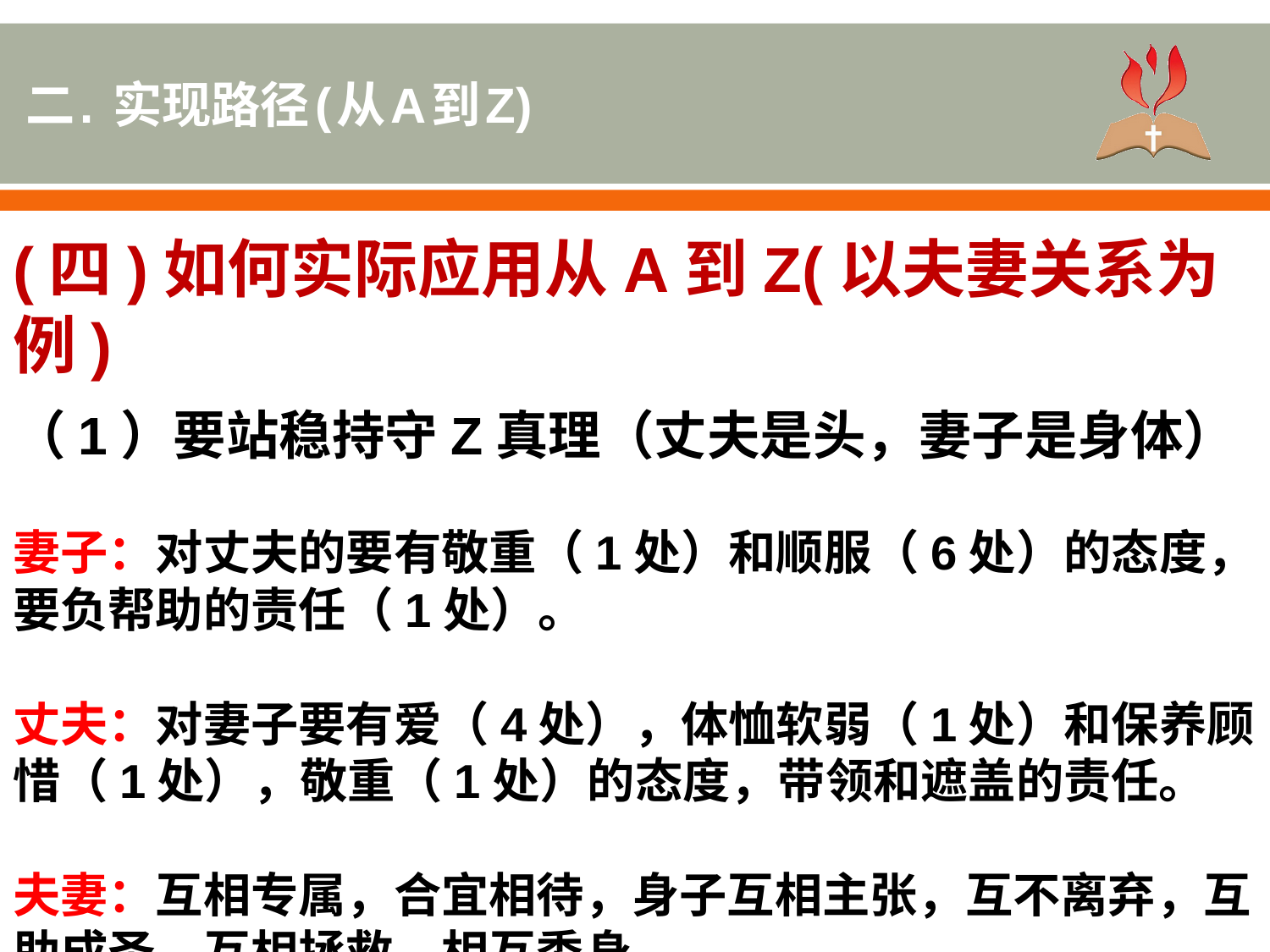

二. 实现路径(从A到Z)
(四)如何实际应用从A到Z(以夫妻关系为例)
（1）要站稳持守Z真理（丈夫是头，妻子是身体）

妻子：对丈夫的要有敬重（1处）和顺服（6处）的态度，要负帮助的责任（1处）。

丈夫：对妻子要有爱（4处），体恤软弱（1处）和保养顾惜（1处），敬重（1处）的态度，带领和遮盖的责任。

夫妻：互相专属，合宜相待，身子互相主张，互不离弃，互助成圣，互相拯救，相互委身。